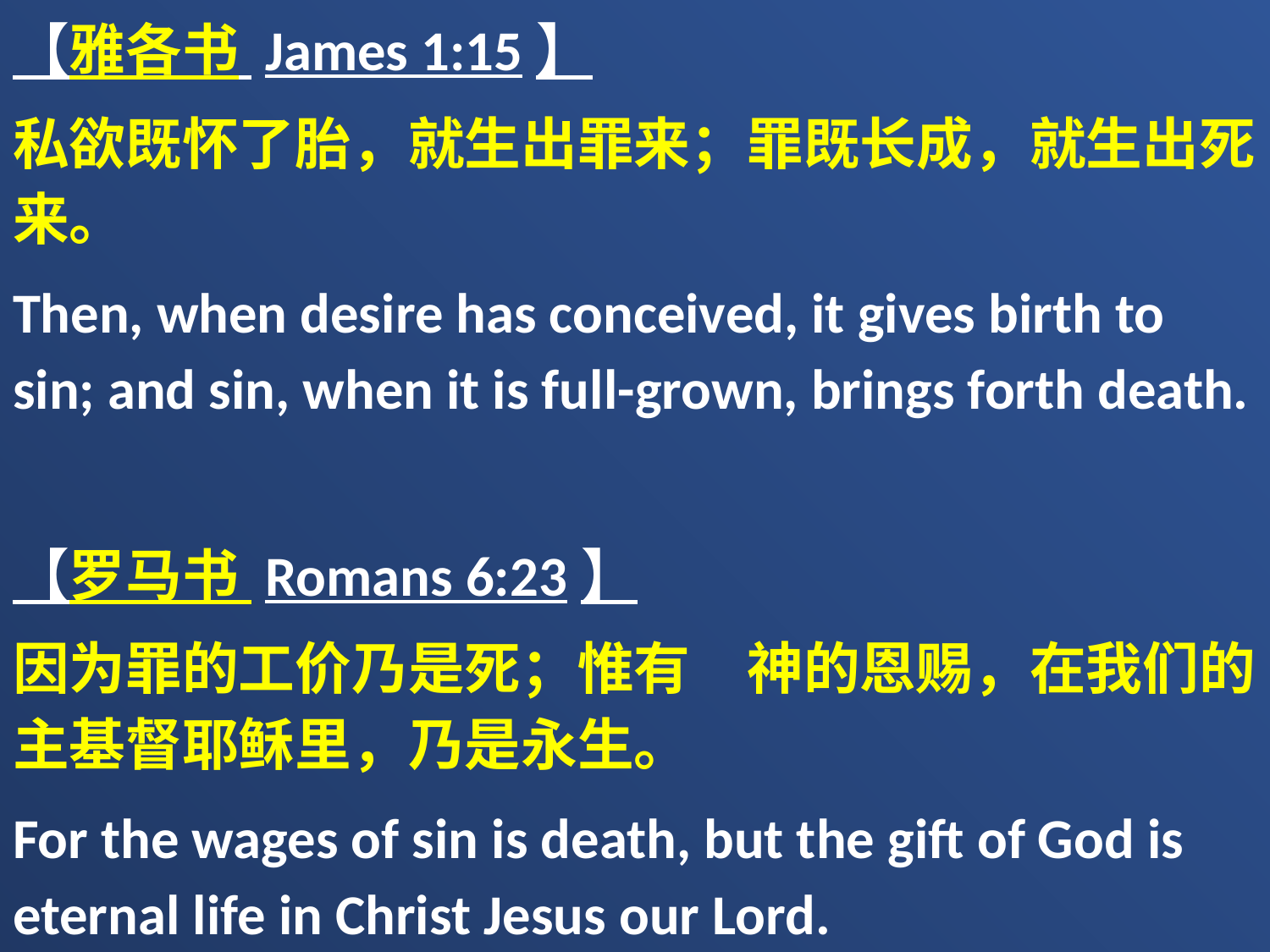

【雅各书 James 1:15】
私欲既怀了胎，就生出罪来；罪既长成，就生出死来。
Then, when desire has conceived, it gives birth to sin; and sin, when it is full-grown, brings forth death.

【罗马书 Romans 6:23】
因为罪的工价乃是死；惟有　神的恩赐，在我们的主基督耶稣里，乃是永生。
For the wages of sin is death, but the gift of God is eternal life in Christ Jesus our Lord.